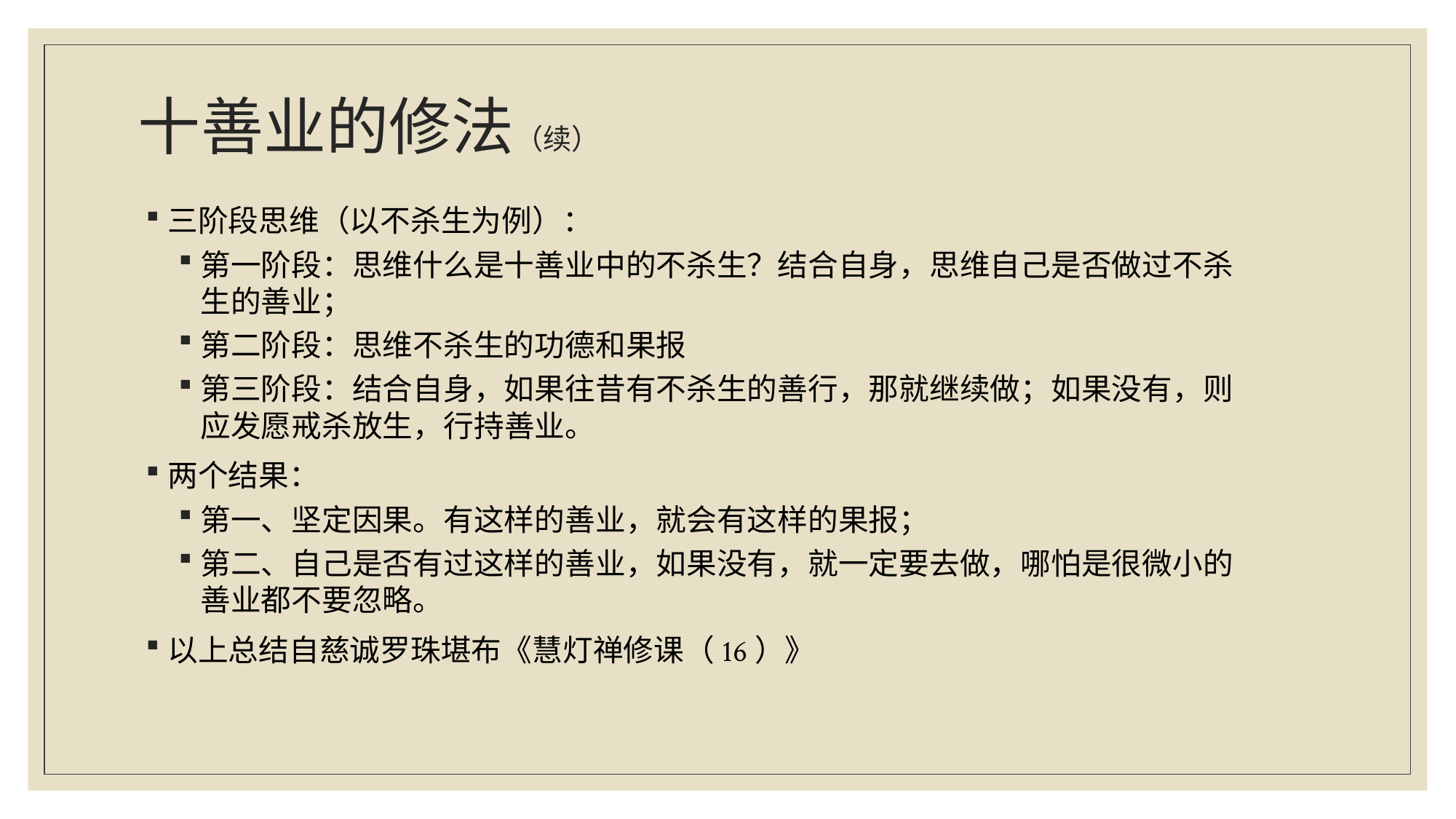

# 十善业的修法（续）
三阶段思维（以不杀生为例）：
第一阶段：思维什么是十善业中的不杀生？结合自身，思维自己是否做过不杀生的善业；
第二阶段：思维不杀生的功德和果报
第三阶段：结合自身，如果往昔有不杀生的善行，那就继续做；如果没有，则应发愿戒杀放生，行持善业。
两个结果：
第一、坚定因果。有这样的善业，就会有这样的果报；
第二、自己是否有过这样的善业，如果没有，就一定要去做，哪怕是很微小的善业都不要忽略。
以上总结自慈诚罗珠堪布《慧灯禅修课（16）》